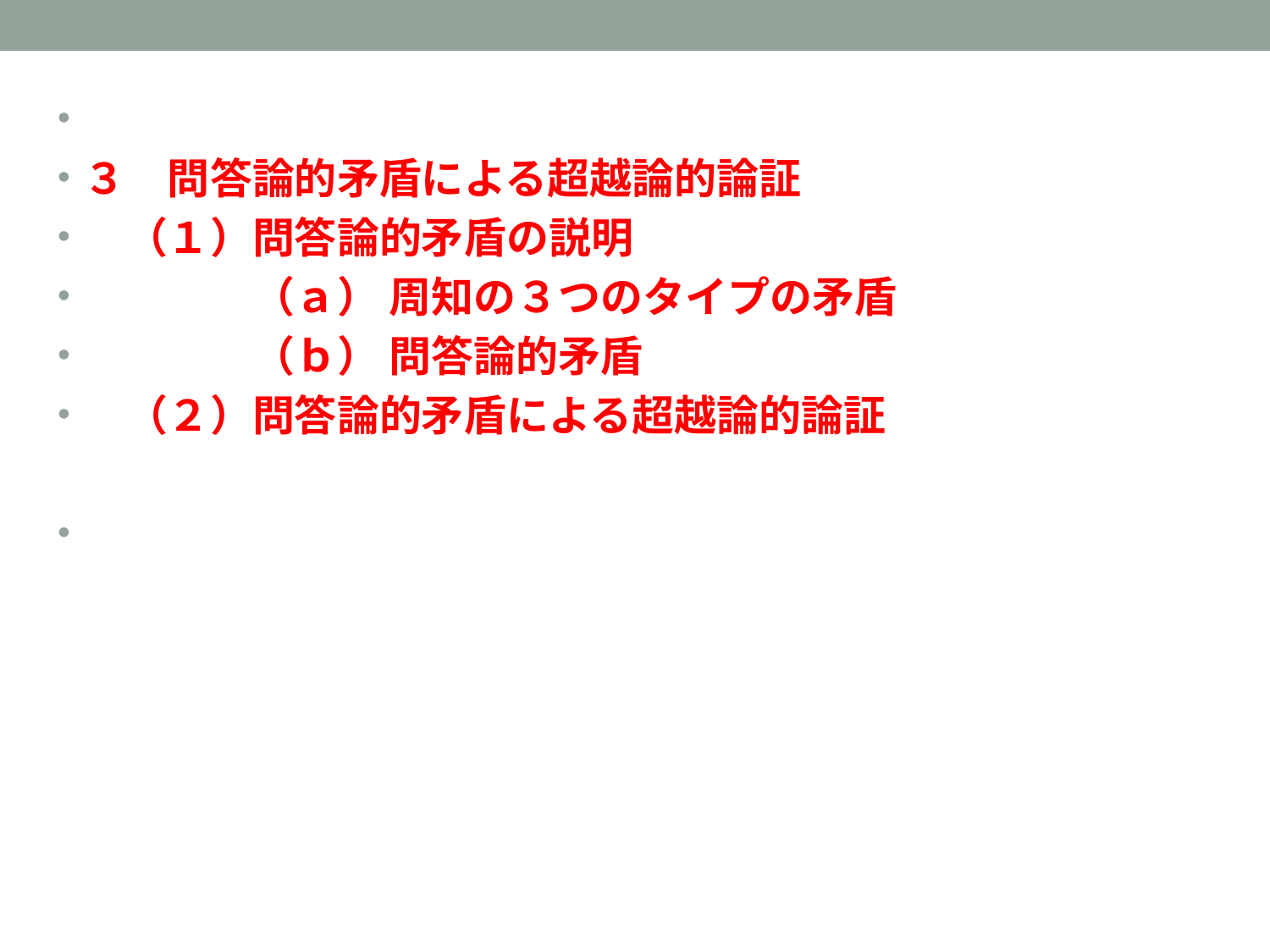

３　問答論的矛盾による超越論的論証
　（１）問答論的矛盾の説明
　　　　（ａ） 周知の３つのタイプの矛盾
　　　　（ｂ） 問答論的矛盾
　（２）問答論的矛盾による超越論的論証